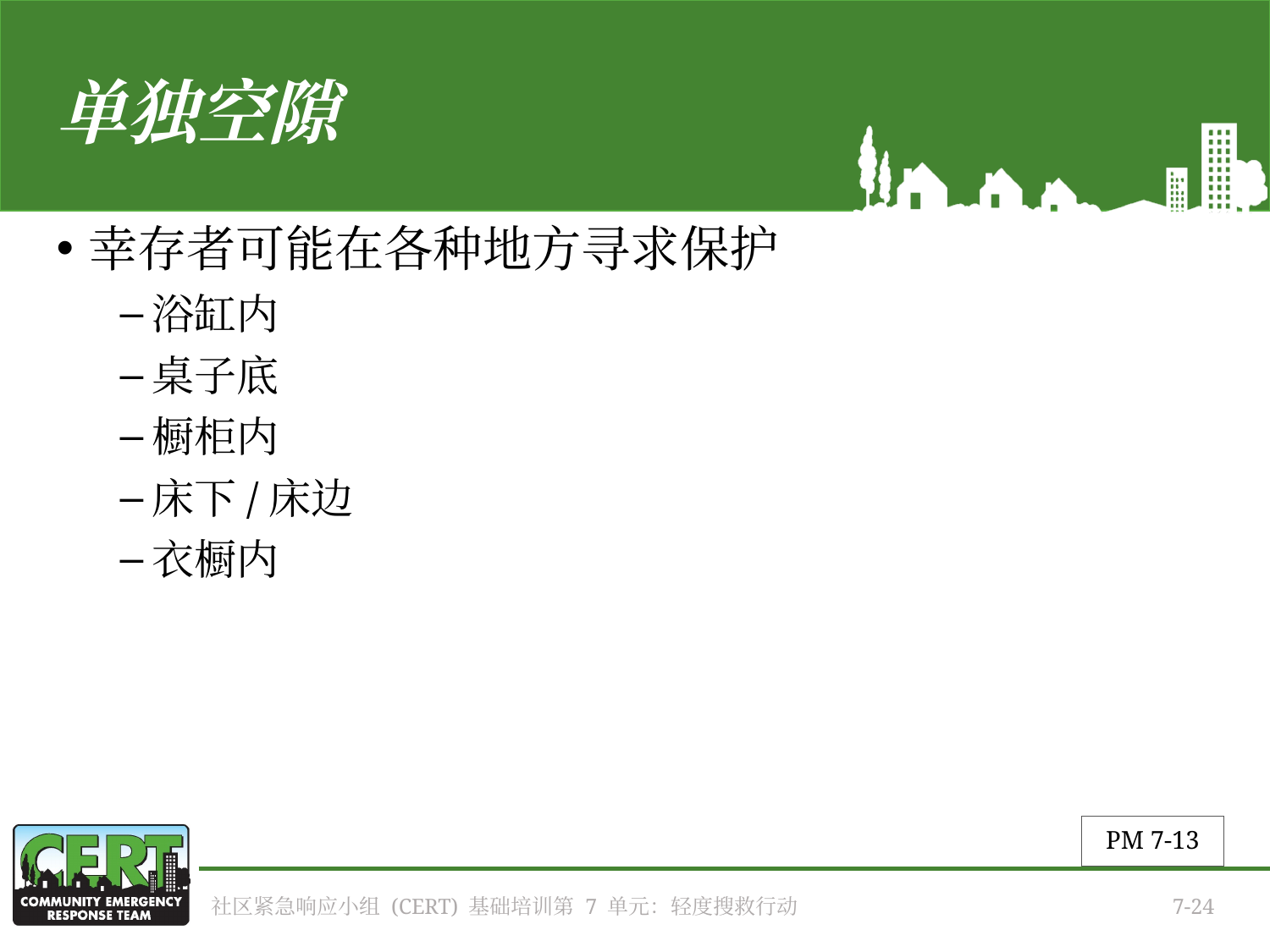

# 单独空隙
幸存者可能在各种地方寻求保护
浴缸内
桌子底
橱柜内
床下/床边
衣橱内

PM 7-13
社区紧急响应小组 (CERT) 基础培训第 7 单元：轻度搜救行动
7-24